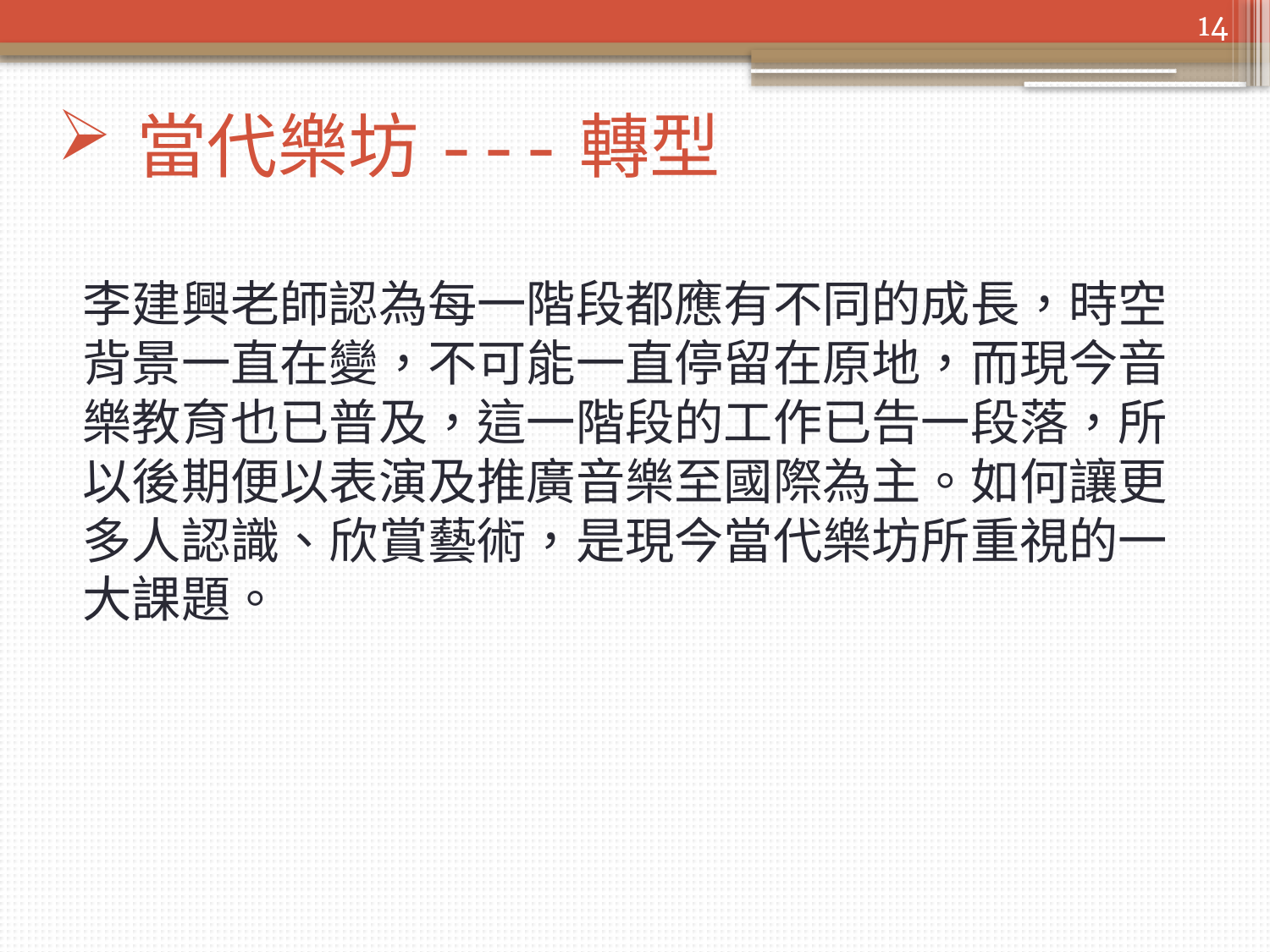

14
# 當代樂坊---轉型
李建興老師認為每一階段都應有不同的成長，時空背景一直在變，不可能一直停留在原地，而現今音樂教育也已普及，這一階段的工作已告一段落，所以後期便以表演及推廣音樂至國際為主。如何讓更多人認識、欣賞藝術，是現今當代樂坊所重視的一大課題。